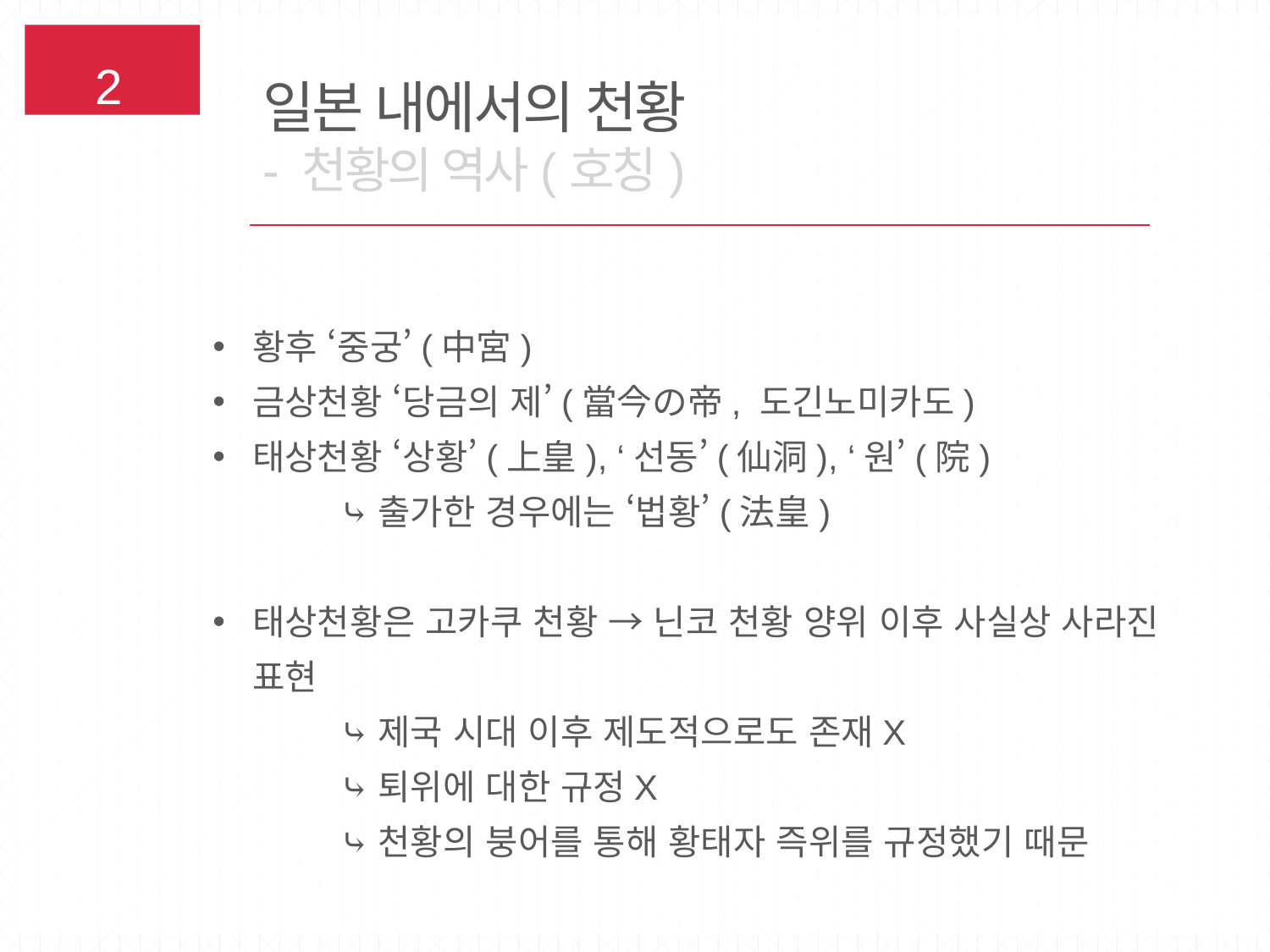

일본 내에서의 천황
- 천황의 역사(호칭)

2
황후 ‘중궁’(中宮)
금상천황 ‘당금의 제’(當今の帝, 도긴노미카도)
태상천황 ‘상황’(上皇), ‘선동’(仙洞), ‘원’(院)
	⤷출가한 경우에는 ‘법황’(法皇)

태상천황은 고카쿠 천황 → 닌코 천황 양위 이후 사실상 사라진 표현
	⤷제국 시대 이후 제도적으로도 존재X
	⤷퇴위에 대한 규정X
	⤷천황의 붕어를 통해 황태자 즉위를 규정했기 때문